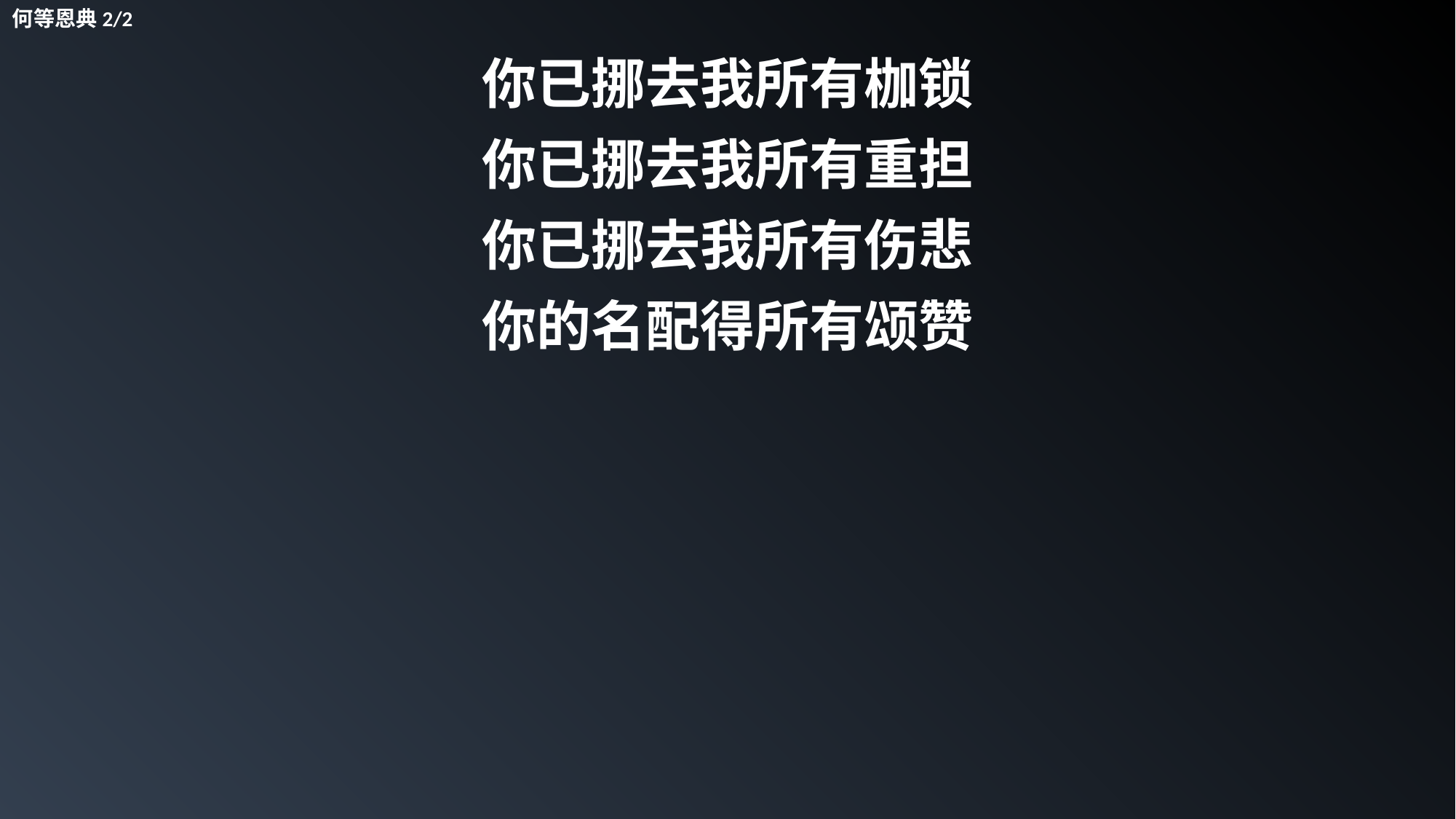

何等恩典2/2
你已挪去我所有枷锁
你已挪去我所有重担
你已挪去我所有伤悲
你的名配得所有颂赞